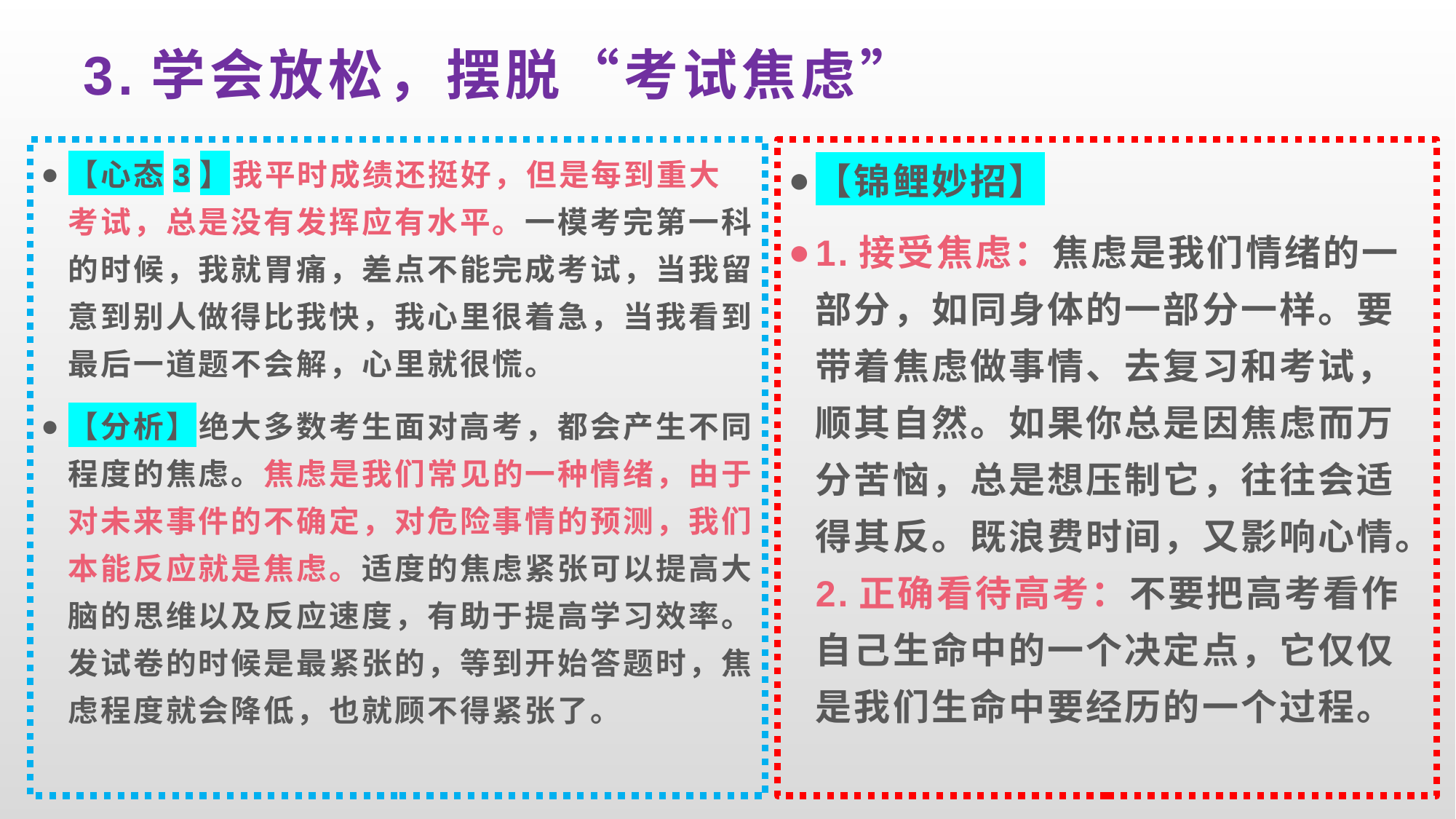

# 3.学会放松，摆脱“考试焦虑”
【心态3】我平时成绩还挺好，但是每到重大考试，总是没有发挥应有水平。一模考完第一科的时候，我就胃痛，差点不能完成考试，当我留意到别人做得比我快，我心里很着急，当我看到最后一道题不会解，心里就很慌。
【分析】绝大多数考生面对高考，都会产生不同程度的焦虑。焦虑是我们常见的一种情绪，由于对未来事件的不确定，对危险事情的预测，我们本能反应就是焦虑。适度的焦虑紧张可以提高大脑的思维以及反应速度，有助于提高学习效率。发试卷的时候是最紧张的，等到开始答题时，焦虑程度就会降低，也就顾不得紧张了。
【锦鲤妙招】
1.接受焦虑：焦虑是我们情绪的一部分，如同身体的一部分一样。要带着焦虑做事情、去复习和考试，顺其自然。如果你总是因焦虑而万分苦恼，总是想压制它，往往会适得其反。既浪费时间，又影响心情。2.正确看待高考：不要把高考看作自己生命中的一个决定点，它仅仅是我们生命中要经历的一个过程。